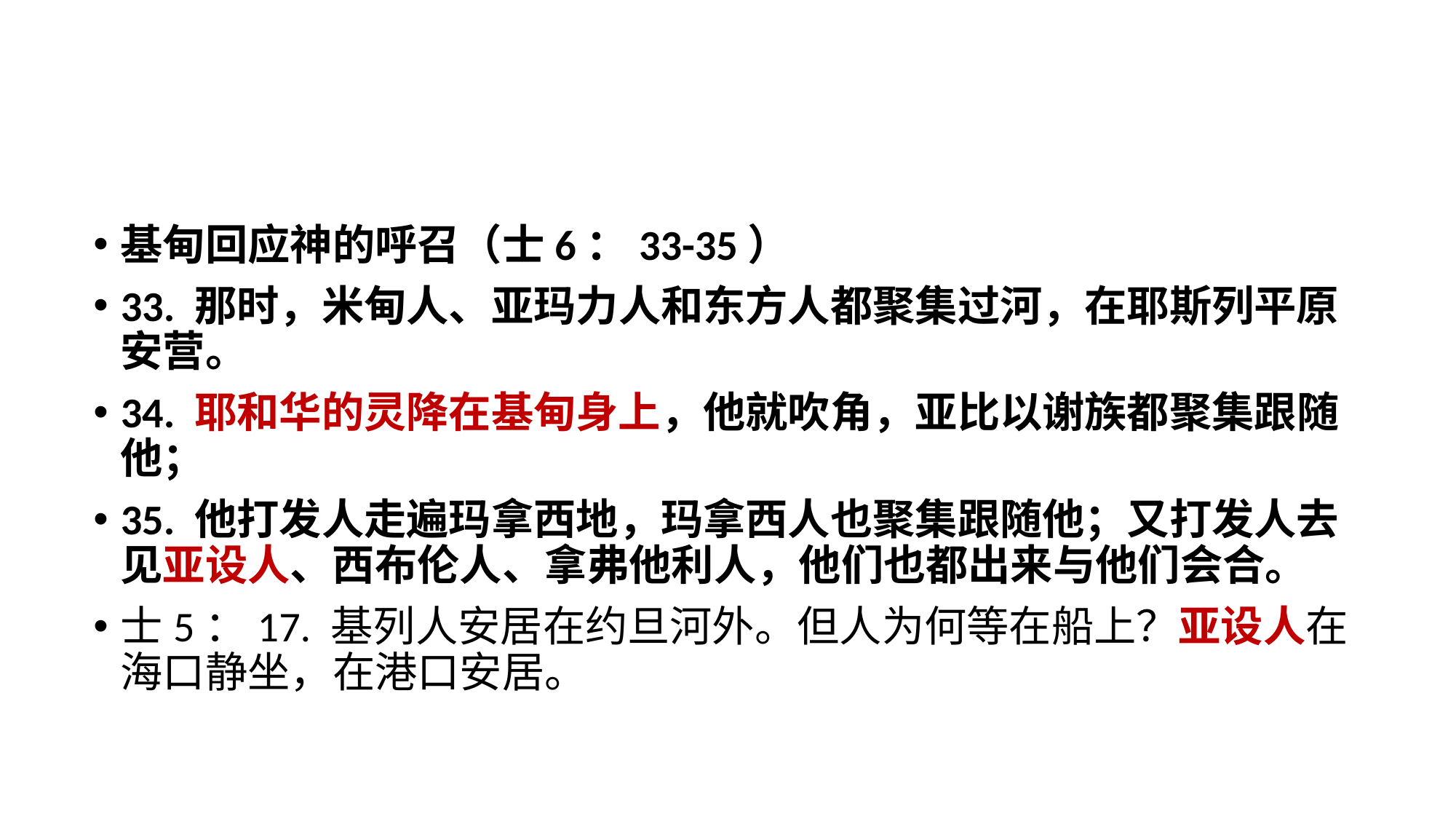

基甸回应神的呼召（士6：33-35）
33. 那时，米甸人、亚玛力人和东方人都聚集过河，在耶斯列平原安营。
34. 耶和华的灵降在基甸身上，他就吹角，亚比以谢族都聚集跟随他；
35. 他打发人走遍玛拿西地，玛拿西人也聚集跟随他；又打发人去见亚设人、西布伦人、拿弗他利人，他们也都出来与他们会合。
士5：17. 基列人安居在约旦河外。但人为何等在船上？亚设人在海口静坐，在港口安居。